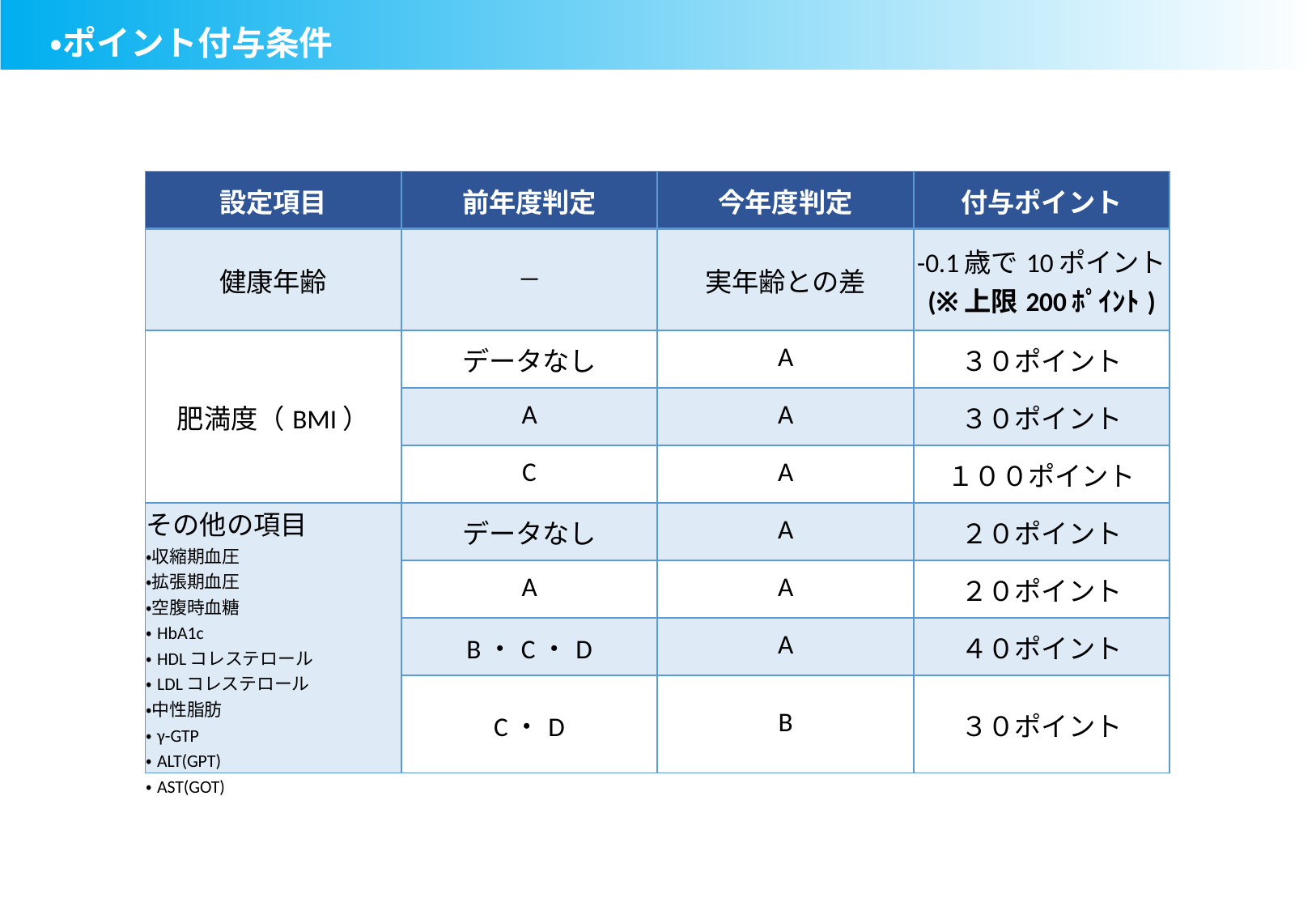

・ポイント付与条件

| 設定項目 | 前年度判定 | 今年度判定 | 付与ポイント |
| --- | --- | --- | --- |
| 健康年齢 | ― | 実年齢との差 | -0.1歳で10ポイント (※上限200ﾎﾟｲﾝﾄ) |
| 肥満度（BMI） | データなし | A | ３０ポイント |
|  | A | A | ３０ポイント |
|  | C | A | １００ポイント |
| その他の項目 ・収縮期血圧 ・拡張期血圧 ・空腹時血糖 ・HbA1c ・HDLコレステロール ・LDLコレステロール ・中性脂肪 ・γ-GTP ・ALT(GPT) ・AST(GOT) | データなし | A | ２０ポイント |
|  | A | A | ２０ポイント |
|  | B・C・D | A | ４０ポイント |
|  | C・D | B | ３０ポイント |